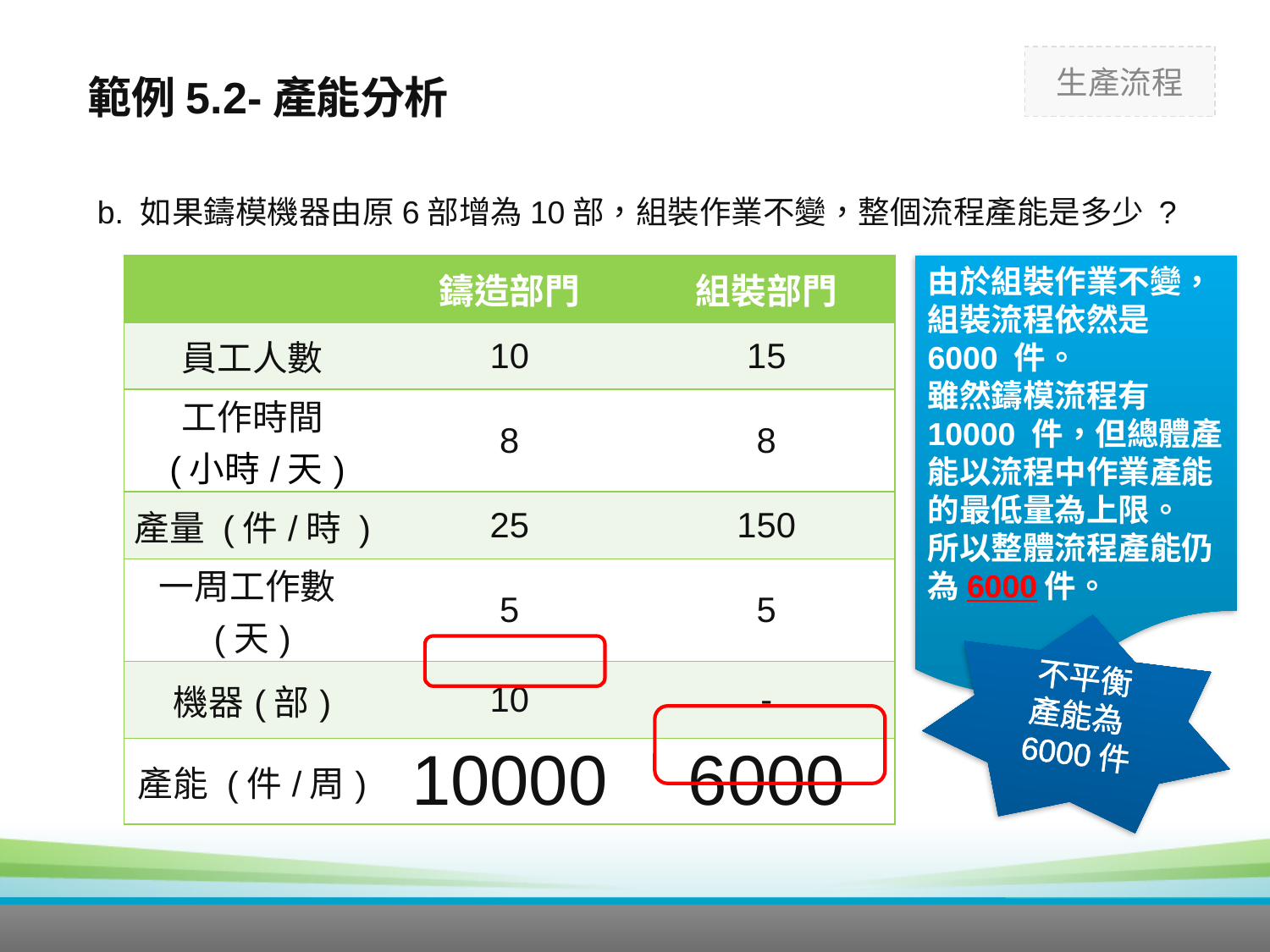

範例5.2-產能分析
b. 如果鑄模機器由原6部增為10部，組裝作業不變，整個流程產能是多少 ?

|  | 鑄造部門 | 組裝部門 |
| --- | --- | --- |
| 員工人數 | 10 | 15 |
| 工作時間 (小時/天) | 8 | 8 |
| 產量 (件/時 ) | 25 | 150 |
| 一周工作數(天) | 5 | 5 |
| 機器(部) | 10 | - |
| 產能 (件/周) | 10000 | 6000 |
由於組裝作業不變，組裝流程依然是 6000 件。
雖然鑄模流程有 10000 件，但總體產能以流程中作業產能的最低量為上限。
所以整體流程產能仍為6000件。
不平衡
產能為6000件